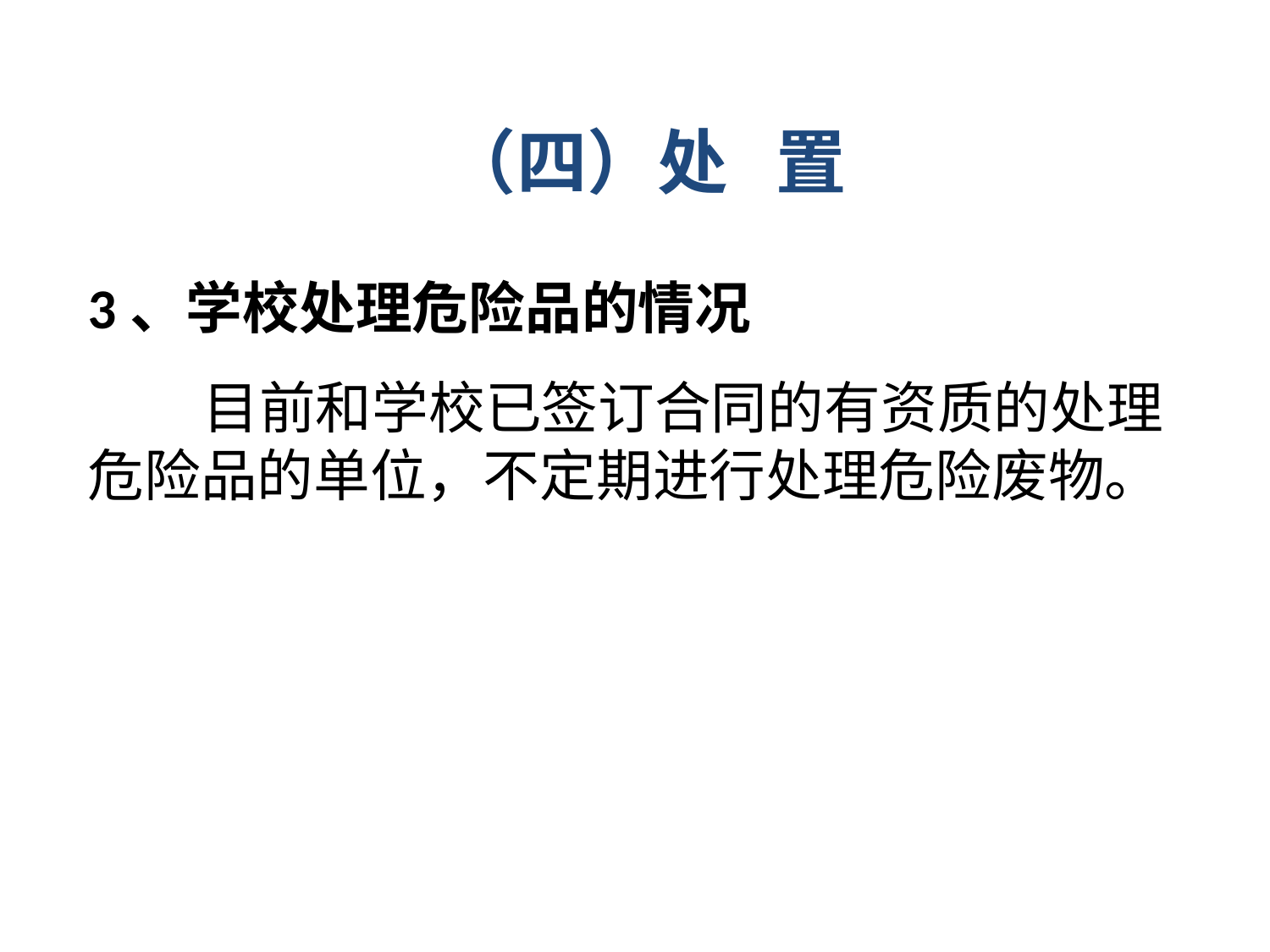

# （四）处   置
3、学校处理危险品的情况
        目前和学校已签订合同的有资质的处理危险品的单位，不定期进行处理危险废物。